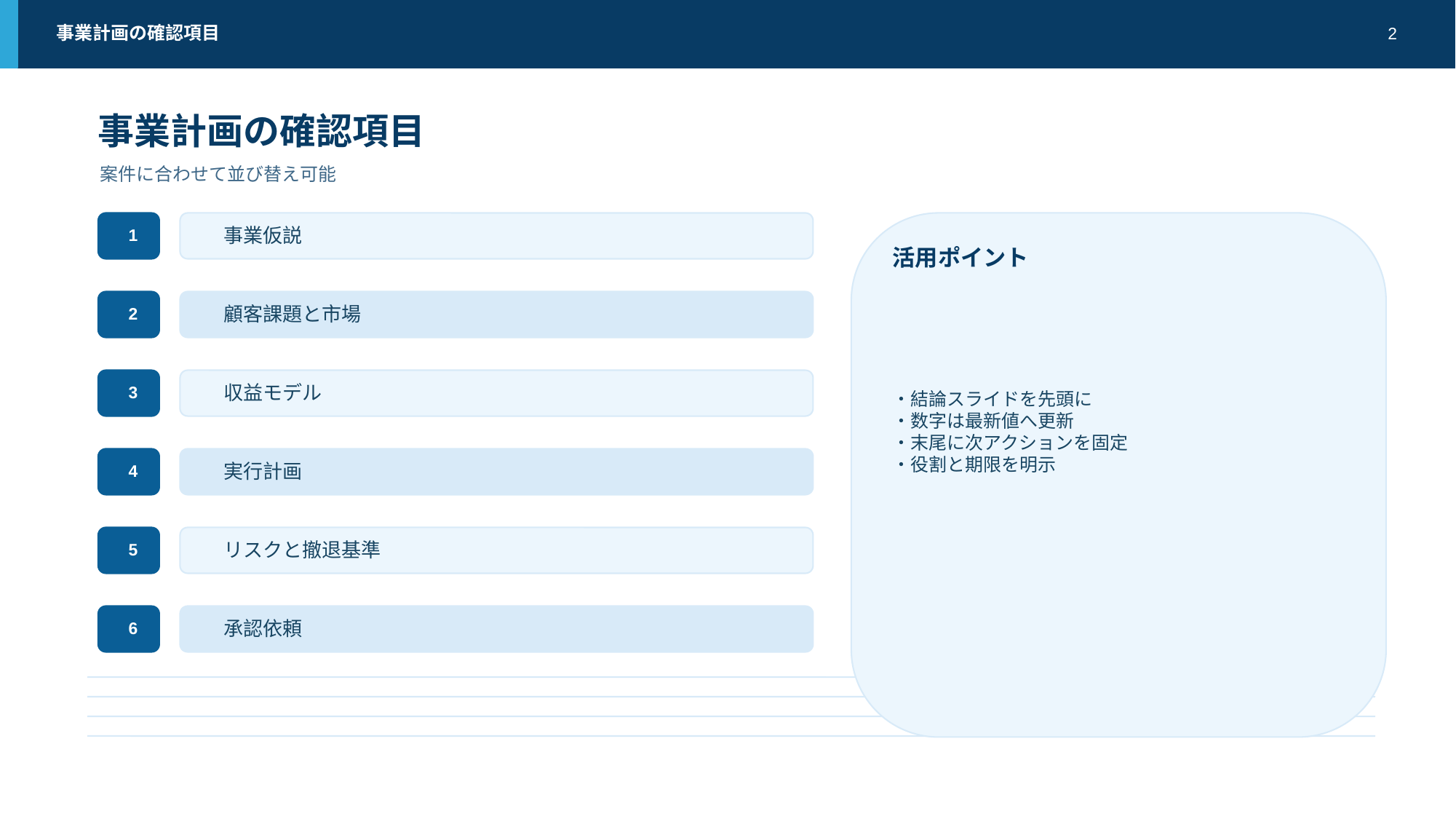

事業計画の確認項目
2
事業計画の確認項目
案件に合わせて並び替え可能

1
事業仮説
活用ポイント

・結論スライドを先頭に
・数字は最新値へ更新
・末尾に次アクションを固定
・役割と期限を明示
2
顧客課題と市場

3
収益モデル

4
実行計画

5
リスクと撤退基準

6
承認依頼